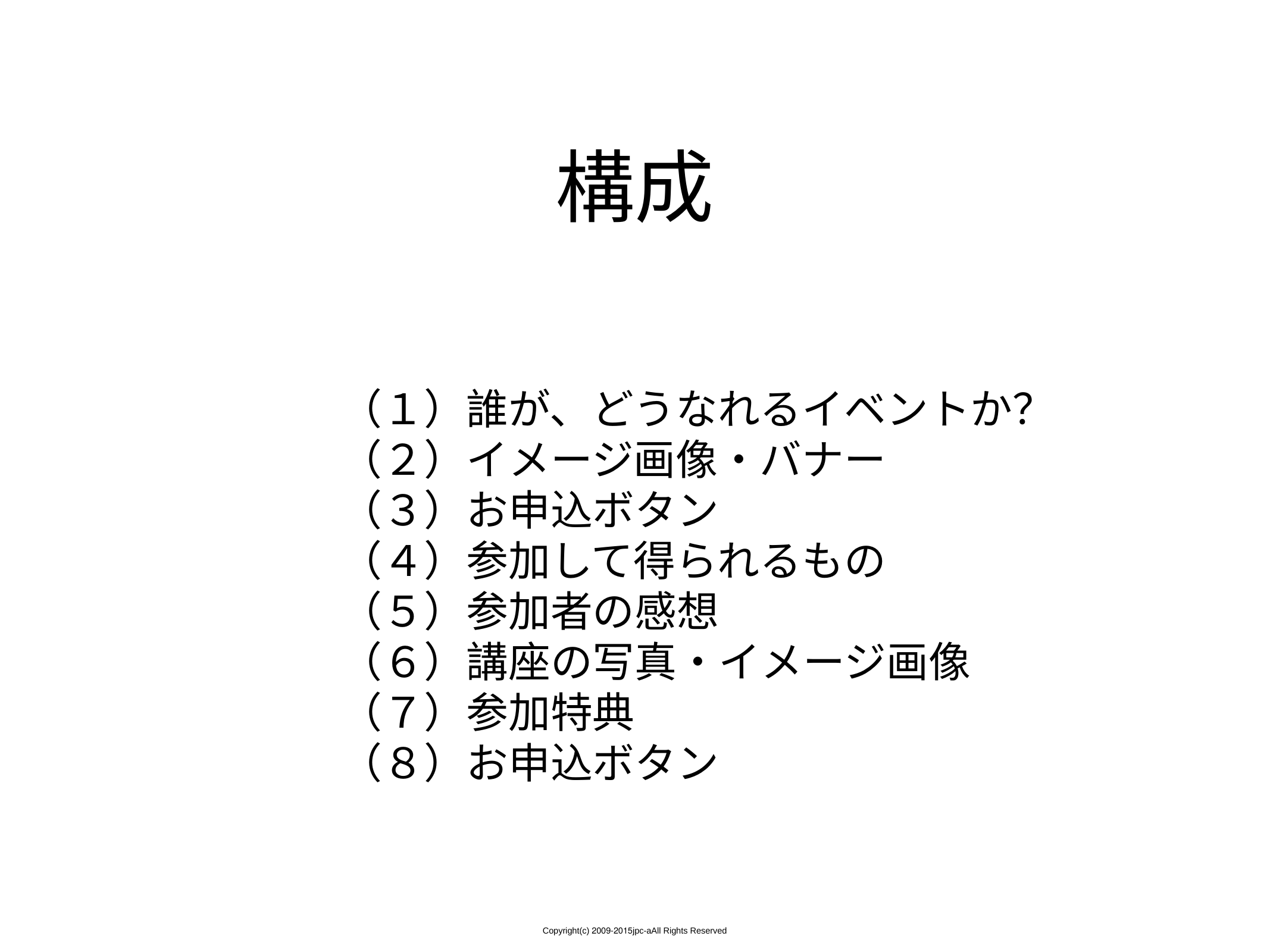

構成
（１）誰が、どうなれるイベントか？
（２）イメージ画像・バナー
（３）お申込ボタン
（４）参加して得られるもの
（５）参加者の感想
（６）講座の写真・イメージ画像
（７）参加特典
（８）お申込ボタン
25